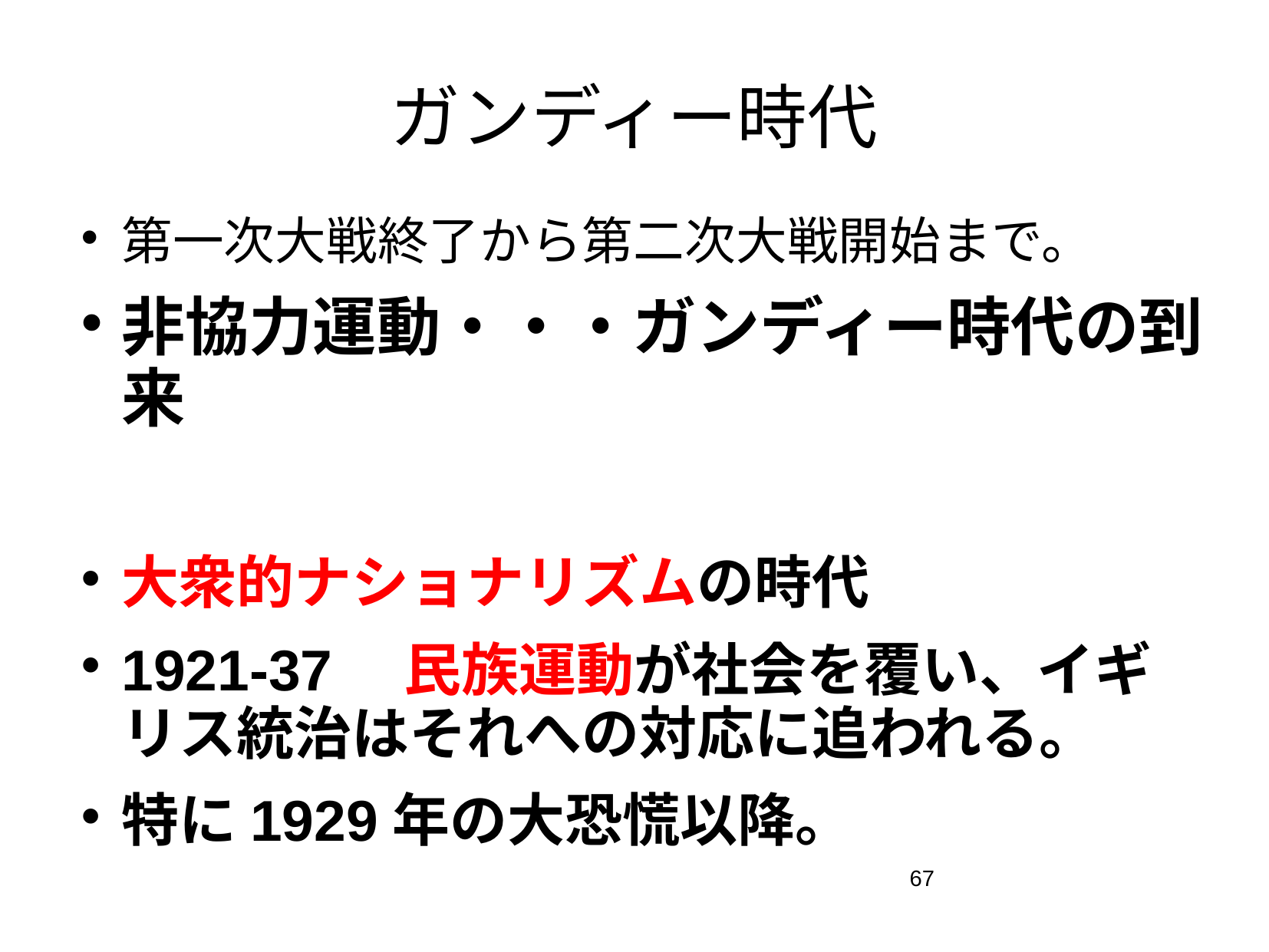

# ガンディー時代
第一次大戦終了から第二次大戦開始まで。
非協力運動・・・ガンディー時代の到来

大衆的ナショナリズムの時代
1921-37　民族運動が社会を覆い、イギリス統治はそれへの対応に追われる。
特に1929年の大恐慌以降。
67